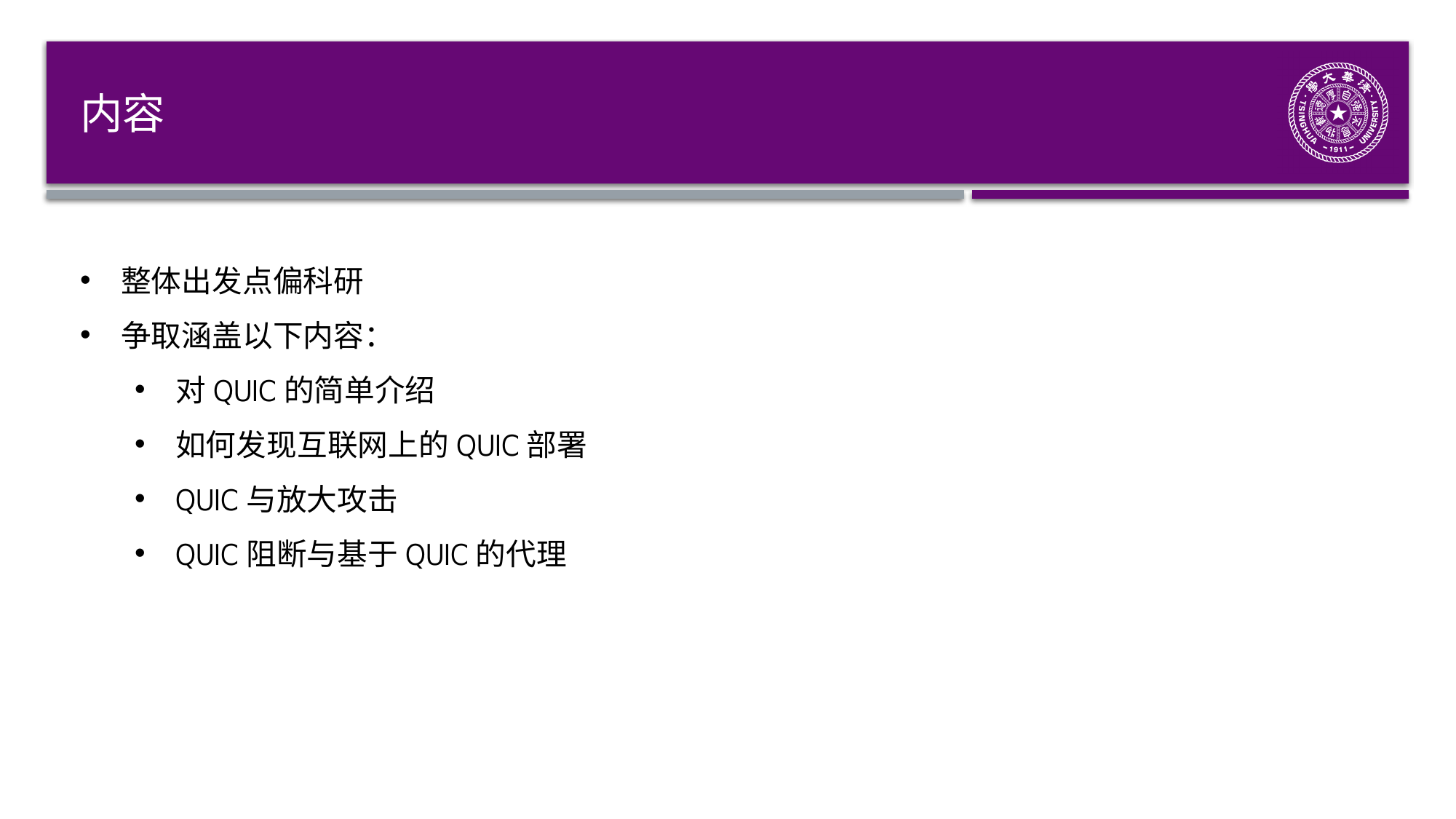

# 内容
整体出发点偏科研
争取涵盖以下内容：
对QUIC的简单介绍
如何发现互联网上的QUIC部署
QUIC与放大攻击
QUIC阻断与基于QUIC的代理